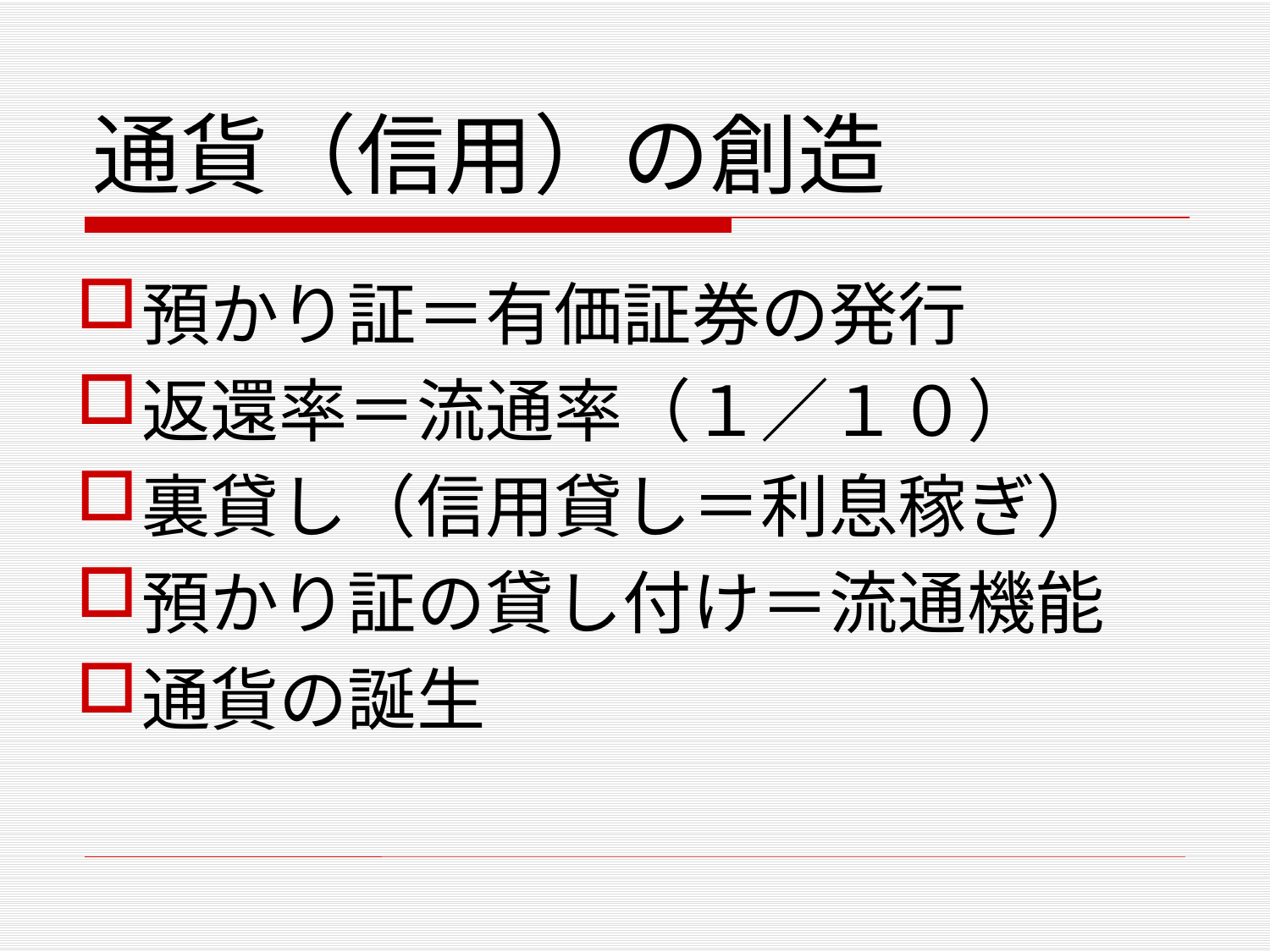

# 通貨（信用）の創造
預かり証＝有価証券の発行
返還率＝流通率（１／１０）
裏貸し（信用貸し＝利息稼ぎ）
預かり証の貸し付け＝流通機能
通貨の誕生